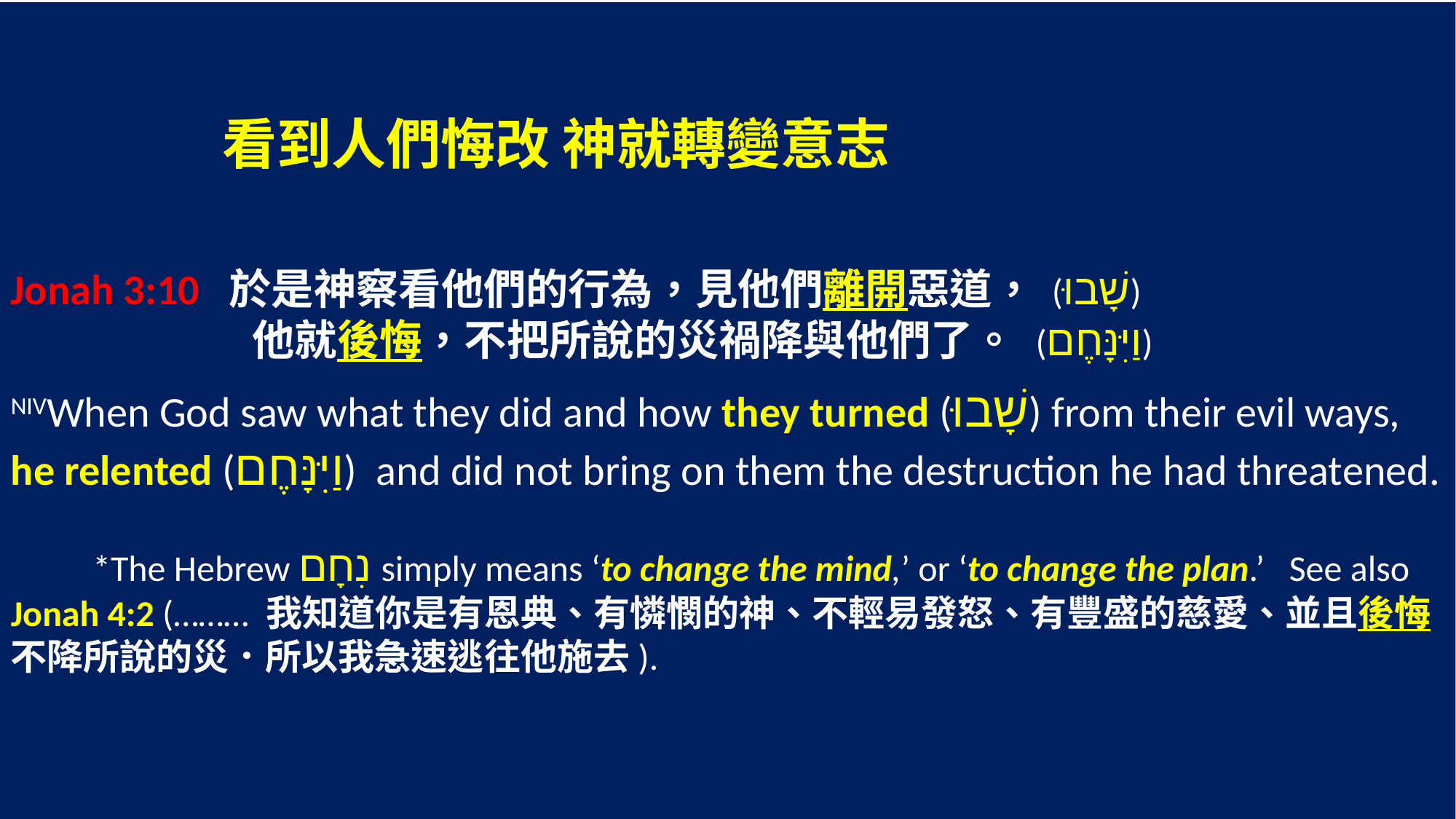

看到人們悔改 神就轉變意志

Jonah 3:10  於是神察看他們的行為，見他們離開惡道， (שָׁבוּ)
                        他就後悔，不把所說的災禍降與他們了。 (וַיִּנָּחֶם)

NIVWhen God saw what they did and how they turned (שָׁבוּ) from their evil ways, he relented (וַיִּנָּחֶם)  and did not bring on them the destruction he had threatened.

          *The Hebrew נִחָם simply means ‘to change the mind,’ or ‘to change the plan.’   See also Jonah 4:2 (……… 我知道你是有恩典、有憐憫的神、不輕易發怒、有豐盛的慈愛、並且後悔不降所說的災．所以我急速逃往他施去).